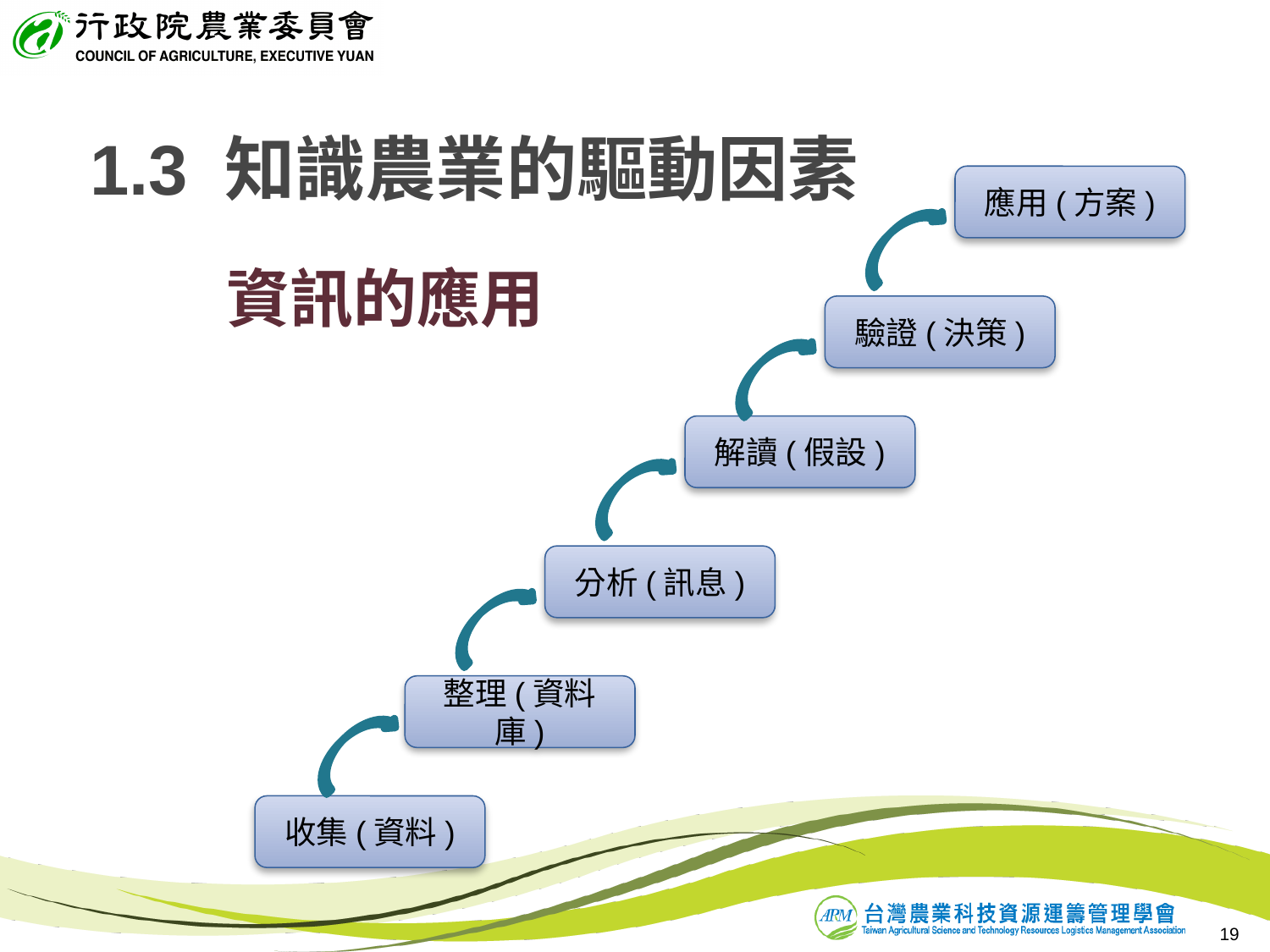

1.3 知識農業的驅動因素
應用(方案)
# 資訊的應用

驗證(決策)

解讀(假設)

分析(訊息)

整理(資料庫)

收集(資料)
19